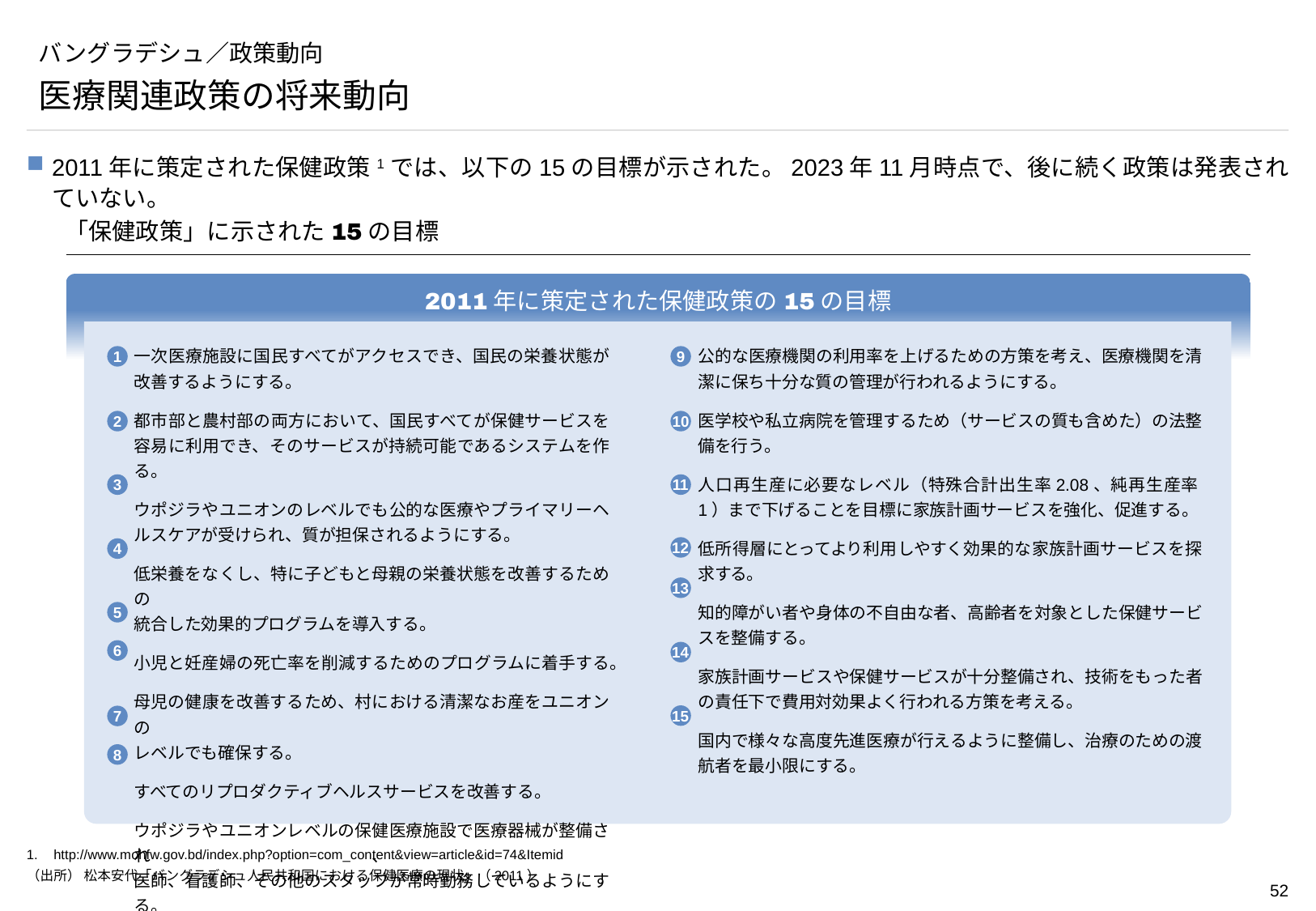

# バングラデシュ／政策動向
医療関連政策の将来動向
2011年に策定された保健政策1では、以下の15の目標が示された。2023年11月時点で、後に続く政策は発表されていない。
「保健政策」に示された15の目標
2011年に策定された保健政策の15の目標

一次医療施設に国民すべてがアクセスでき、国民の栄養状態が
改善するようにする。
都市部と農村部の両方において、国民すべてが保健サービスを容易に利用でき、そのサービスが持続可能であるシステムを作る。
ウポジラやユニオンのレベルでも公的な医療やプライマリーヘルスケアが受けられ、質が担保されるようにする。
低栄養をなくし、特に子どもと母親の栄養状態を改善するための
統合した効果的プログラムを導入する。
小児と妊産婦の死亡率を削減するためのプログラムに着手する。
母児の健康を改善するため、村における清潔なお産をユニオンの
レベルでも確保する。
すべてのリプロダクティブヘルスサービスを改善する。
ウポジラやユニオンレベルの保健医療施設で医療器械が整備され、
医師、看護師、その他のスタッフが常時勤務しているようにする。

公的な医療機関の利用率を上げるための方策を考え、医療機関を清潔に保ち十分な質の管理が行われるようにする。
医学校や私立病院を管理するため（サービスの質も含めた）の法整備を行う。
人口再生産に必要なレベル（特殊合計出生率2.08、純再生産率1）まで下げることを目標に家族計画サービスを強化、促進する。
低所得層にとってより利用しやすく効果的な家族計画サービスを探求する。
知的障がい者や身体の不自由な者、高齢者を対象とした保健サービスを整備する。
家族計画サービスや保健サービスが十分整備され、技術をもった者の責任下で費用対効果よく行われる方策を考える。
国内で様々な高度先進医療が行えるように整備し、治療のための渡航者を最小限にする。
1
9
2
10
3
11
12
4
13
5
6
14
15
7
8
1.	http://www.mohfw.gov.bd/index.php?option=com_content&view=article&id=74&Itemid
（出所） 松本安代「バングラデシュ人民共和国における保健医療の現状」（2011）